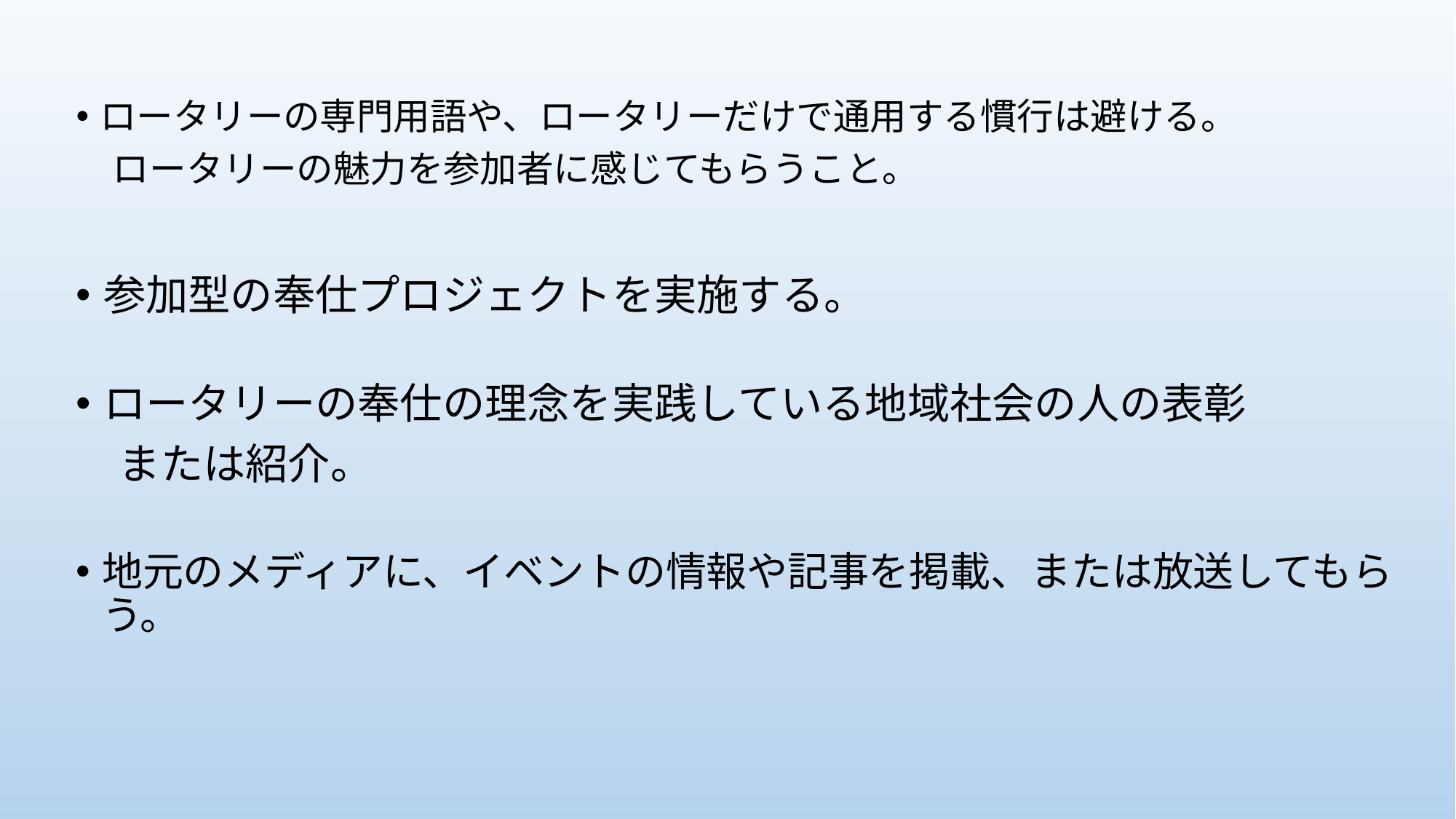

ロータリーの専門用語や、ロータリーだけで通用する慣行は避ける。
　ロータリーの魅力を参加者に感じてもらうこと。
参加型の奉仕プロジェクトを実施する。
ロータリーの奉仕の理念を実践している地域社会の人の表彰
　または紹介。
地元のメディアに、イベントの情報や記事を掲載、または放送してもらう。